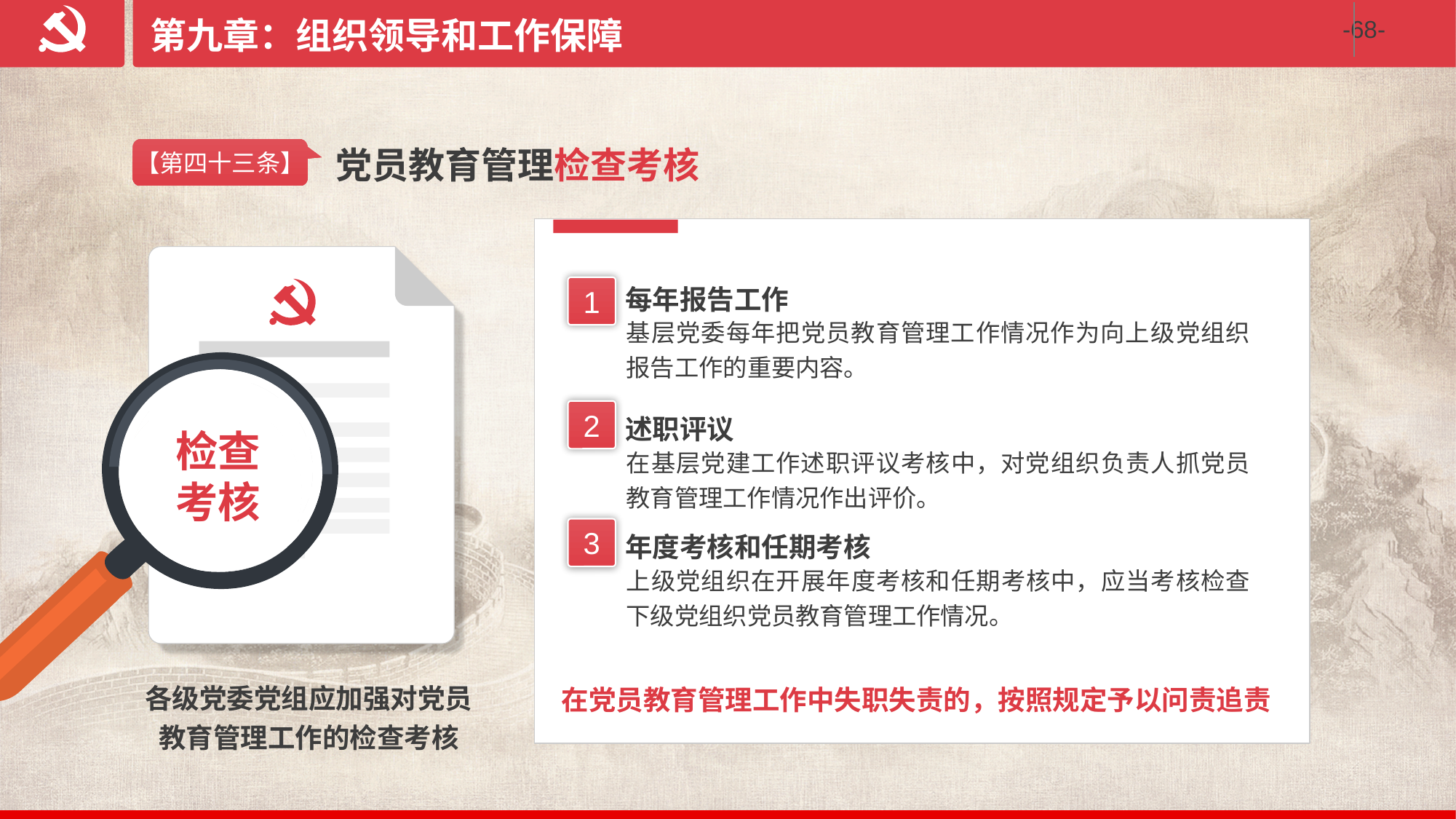

第九章：组织领导和工作保障
党员教育管理检查考核
【第四十三条】

每年报告工作
1

基层党委每年把党员教育管理工作情况作为向上级党组织报告工作的重要内容。

述职评议
2
检查考核
在基层党建工作述职评议考核中，对党组织负责人抓党员教育管理工作情况作出评价。
年度考核和任期考核
3
上级党组织在开展年度考核和任期考核中，应当考核检查下级党组织党员教育管理工作情况。
各级党委党组应加强对党员教育管理工作的检查考核
在党员教育管理工作中失职失责的，按照规定予以问责追责